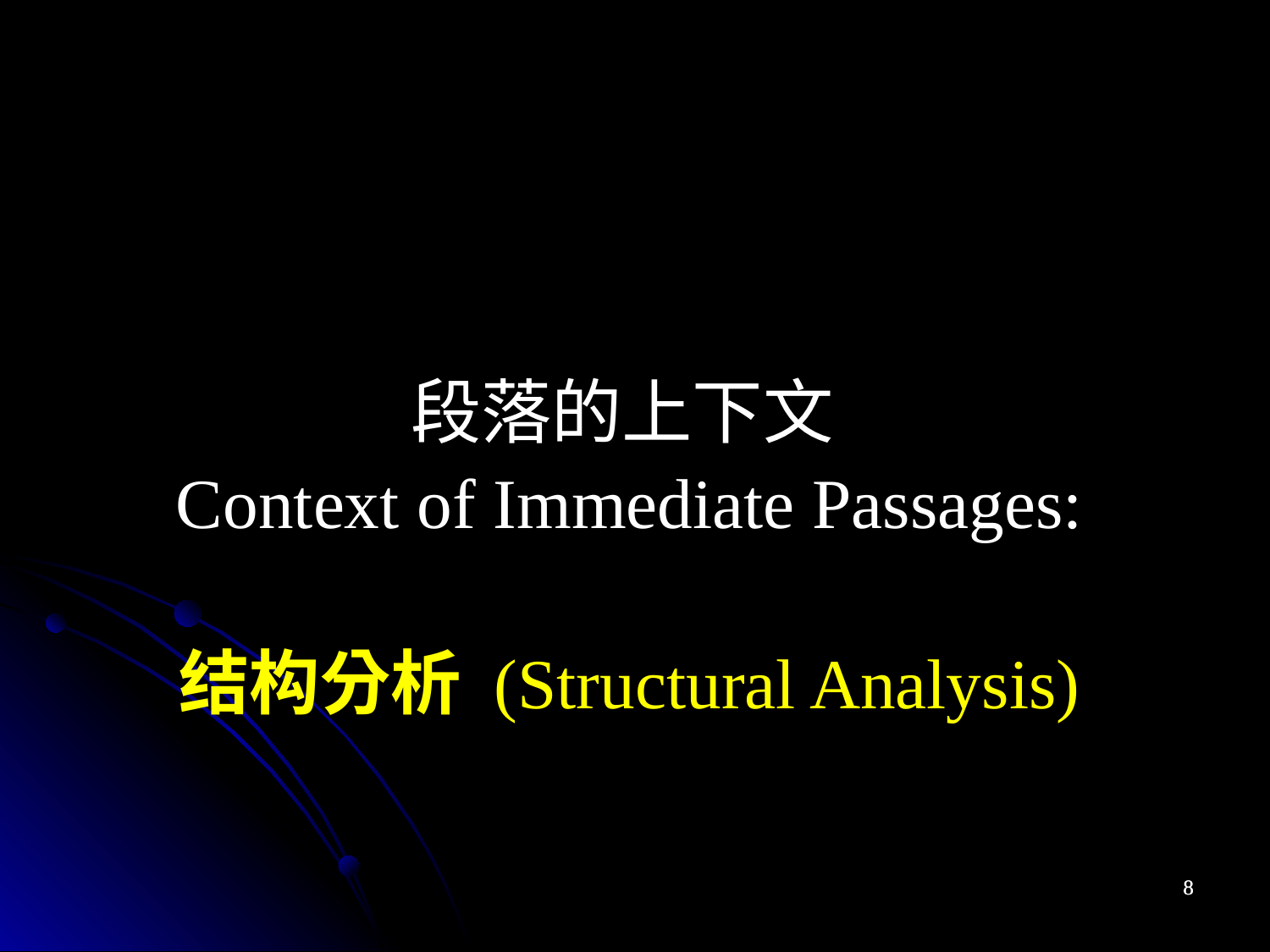

段落的上下文
Context of Immediate Passages:

结构分析 (Structural Analysis)
8
8